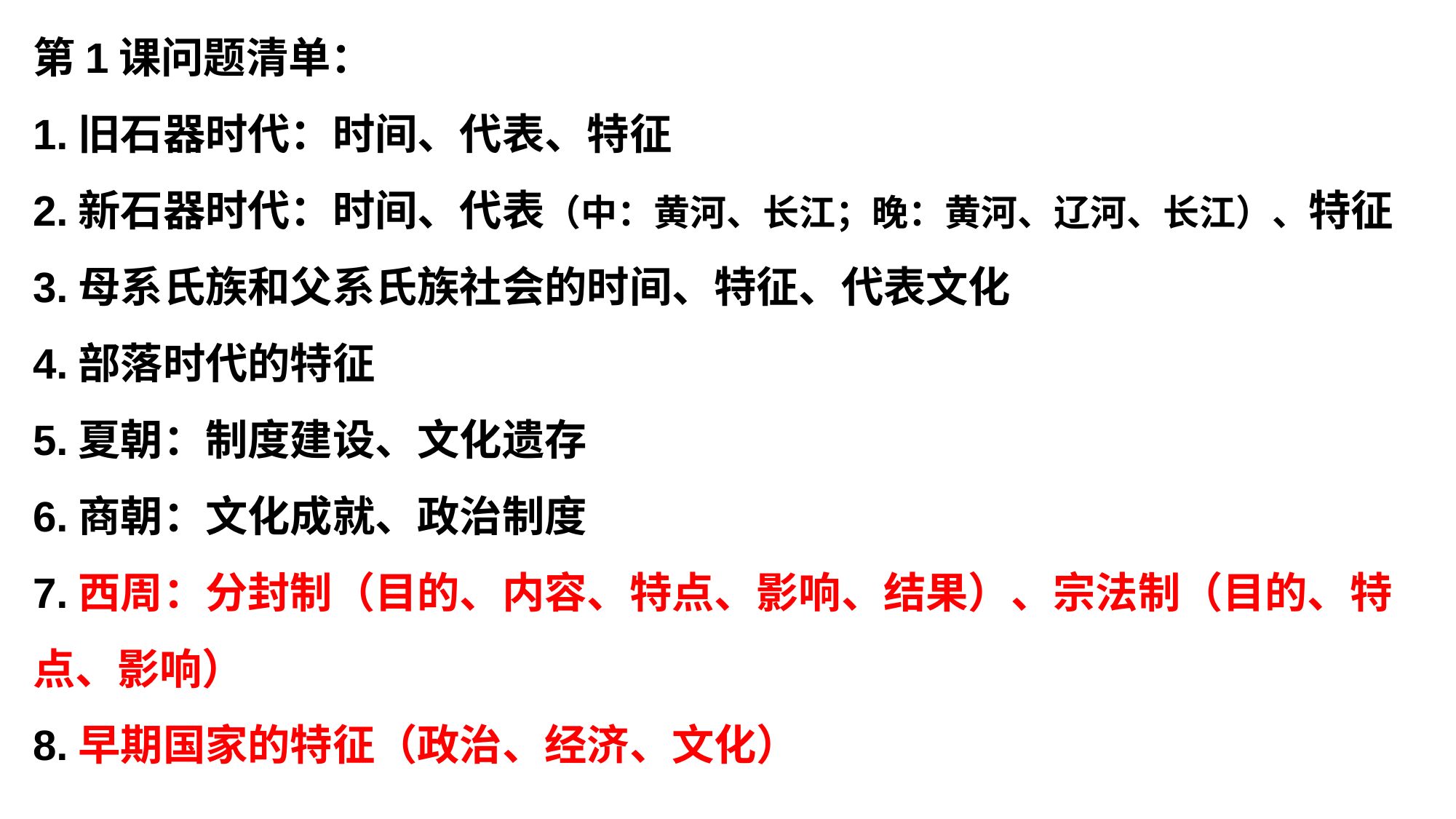

第1课问题清单：
1.旧石器时代：时间、代表、特征
2.新石器时代：时间、代表（中：黄河、长江；晚：黄河、辽河、长江）、特征
3.母系氏族和父系氏族社会的时间、特征、代表文化
4.部落时代的特征
5.夏朝：制度建设、文化遗存
6.商朝：文化成就、政治制度
7.西周：分封制（目的、内容、特点、影响、结果）、宗法制（目的、特点、影响）
8.早期国家的特征（政治、经济、文化）